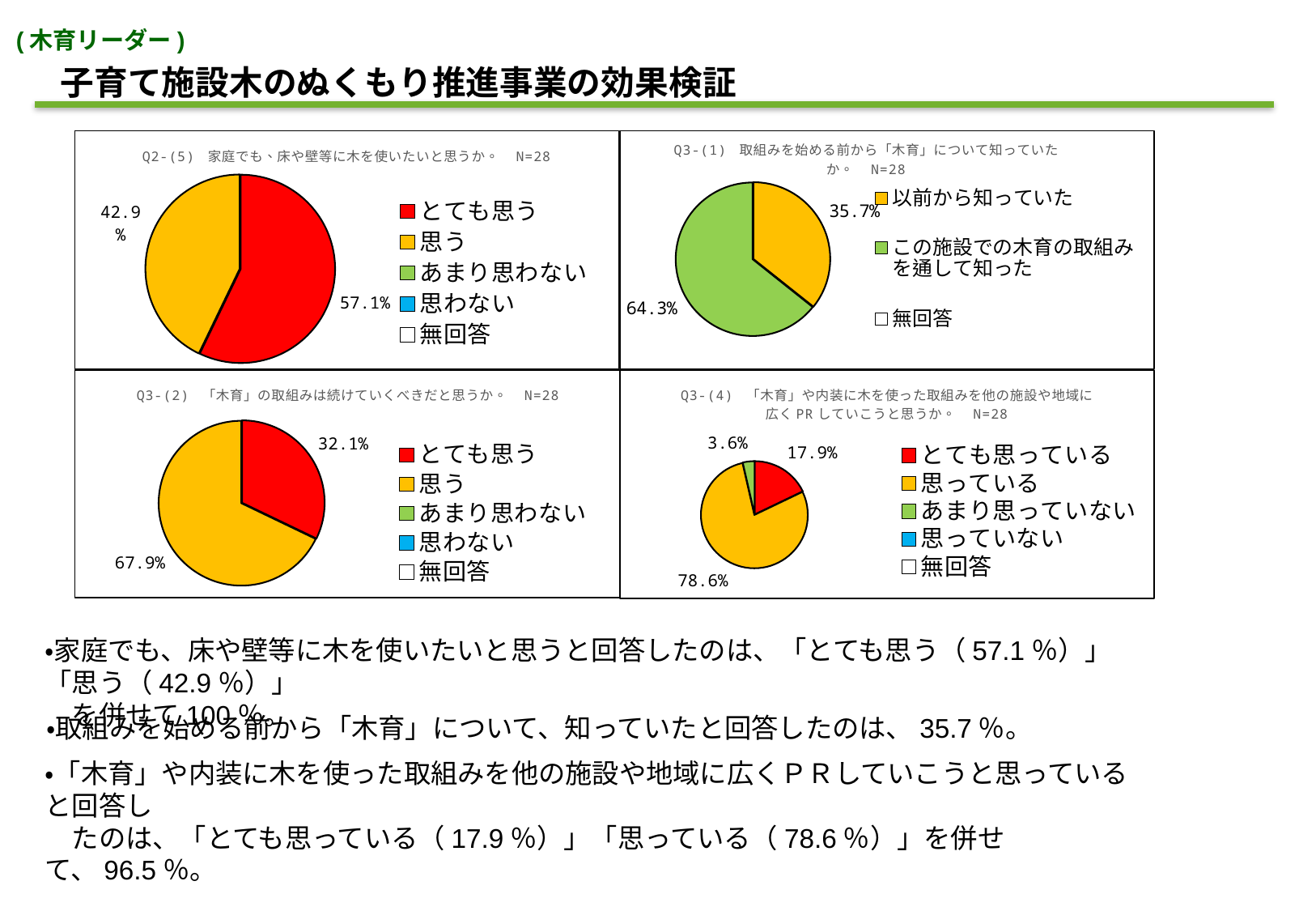

(木育リーダー)
　子育て施設木のぬくもり推進事業の効果検証

### Chart: Q2-(5) 家庭でも、床や壁等に木を使いたいと思うか。　N=28

| Category |  |
|---|---|
| とても思う | 57.14285714285714 |
| 思う | 42.857142857142854 |
| あまり思わない | 0.0 |
| 思わない | 0.0 |
| 無回答 | 0.0 |

### Chart: Q3-(1) 取組みを始める前から「木育」について知っていたか。　N=28

| Category |  |
|---|---|
| 以前から知っていた | 35.714285714285715 |
| この施設での木育の取組みを通して知った | 64.28571428571429 |
| 無回答 | 0.0 |

### Chart: Q3-(2) 「木育」の取組みは続けていくべきだと思うか。　N=28

| Category |  |
|---|---|
| とても思う | 32.142857142857146 |
| 思う | 67.85714285714286 |
| あまり思わない | 0.0 |
| 思わない | 0.0 |
| 無回答 | 0.0 |

### Chart: Q3-(4) 「木育」や内装に木を使った取組みを他の施設や地域に広くPRしていこうと思うか。　N=28

| Category |  |
|---|---|
| とても思っている | 17.857142857142858 |
| 思っている | 78.57142857142857 |
| あまり思っていない | 3.571428571428571 |
| 思っていない | 0.0 |
| 無回答 | 0.0 |
・家庭でも、床や壁等に木を使いたいと思うと回答したのは、「とても思う（57.1％）」「思う（42.9％）」
　を併せて100％。
・取組みを始める前から「木育」について、知っていたと回答したのは、35.7％。
・「木育」や内装に木を使った取組みを他の施設や地域に広くＰＲしていこうと思っていると回答し
　たのは、「とても思っている（17.9％）」「思っている（78.6％）」を併せて、96.5％。